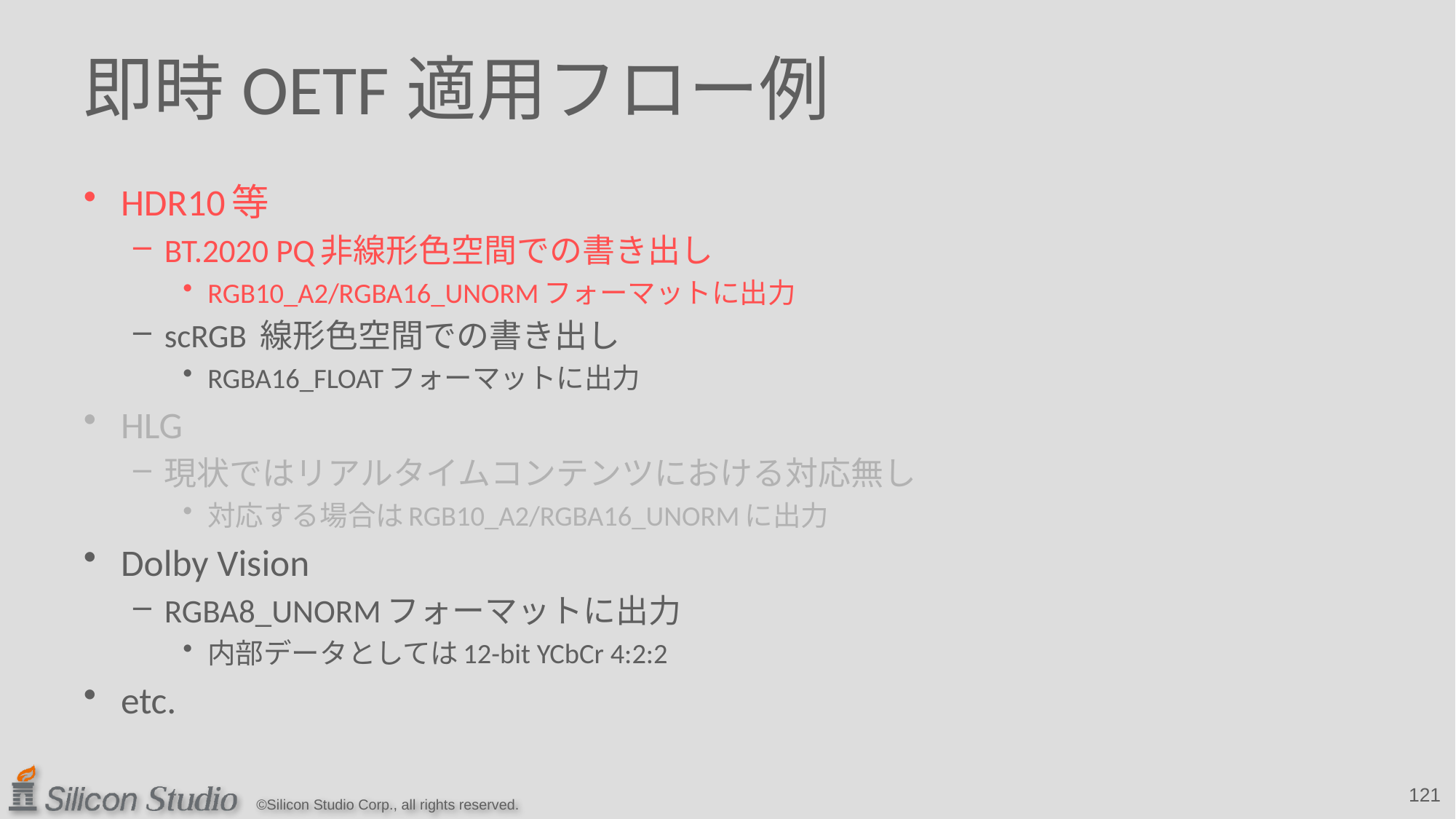

# 即時OETF適用フロー例
HDR10等
BT.2020 PQ非線形色空間での書き出し
RGB10_A2/RGBA16_UNORMフォーマットに出力
scRGB 線形色空間での書き出し
RGBA16_FLOATフォーマットに出力
HLG
現状ではリアルタイムコンテンツにおける対応無し
対応する場合はRGB10_A2/RGBA16_UNORMに出力
Dolby Vision
RGBA8_UNORMフォーマットに出力
内部データとしては12-bit YCbCr 4:2:2
etc.
121